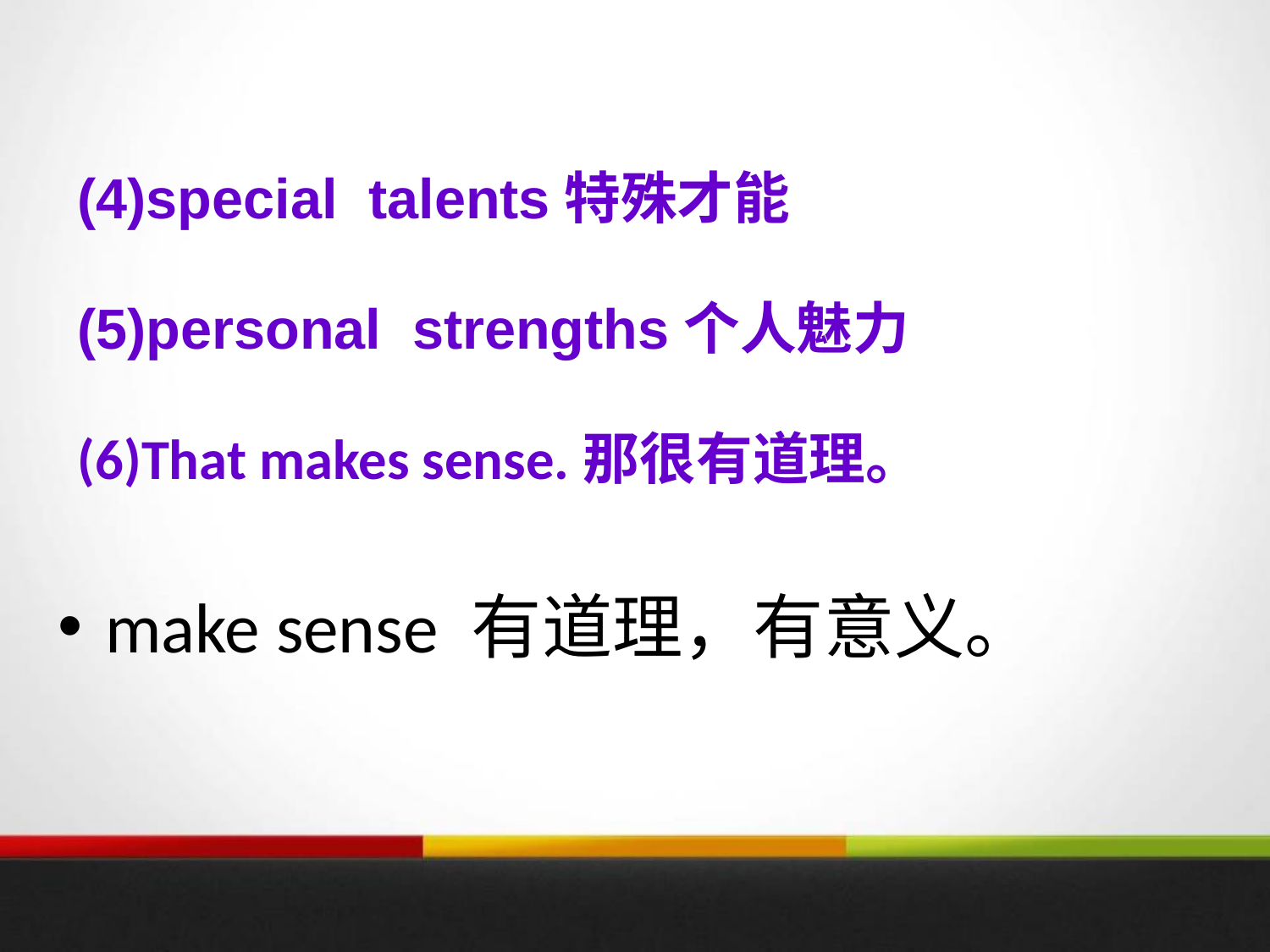

(4)special  talents特殊才能
(5)personal  strengths个人魅力
# (6)That makes sense.那很有道理。

make sense 有道理，有意义。